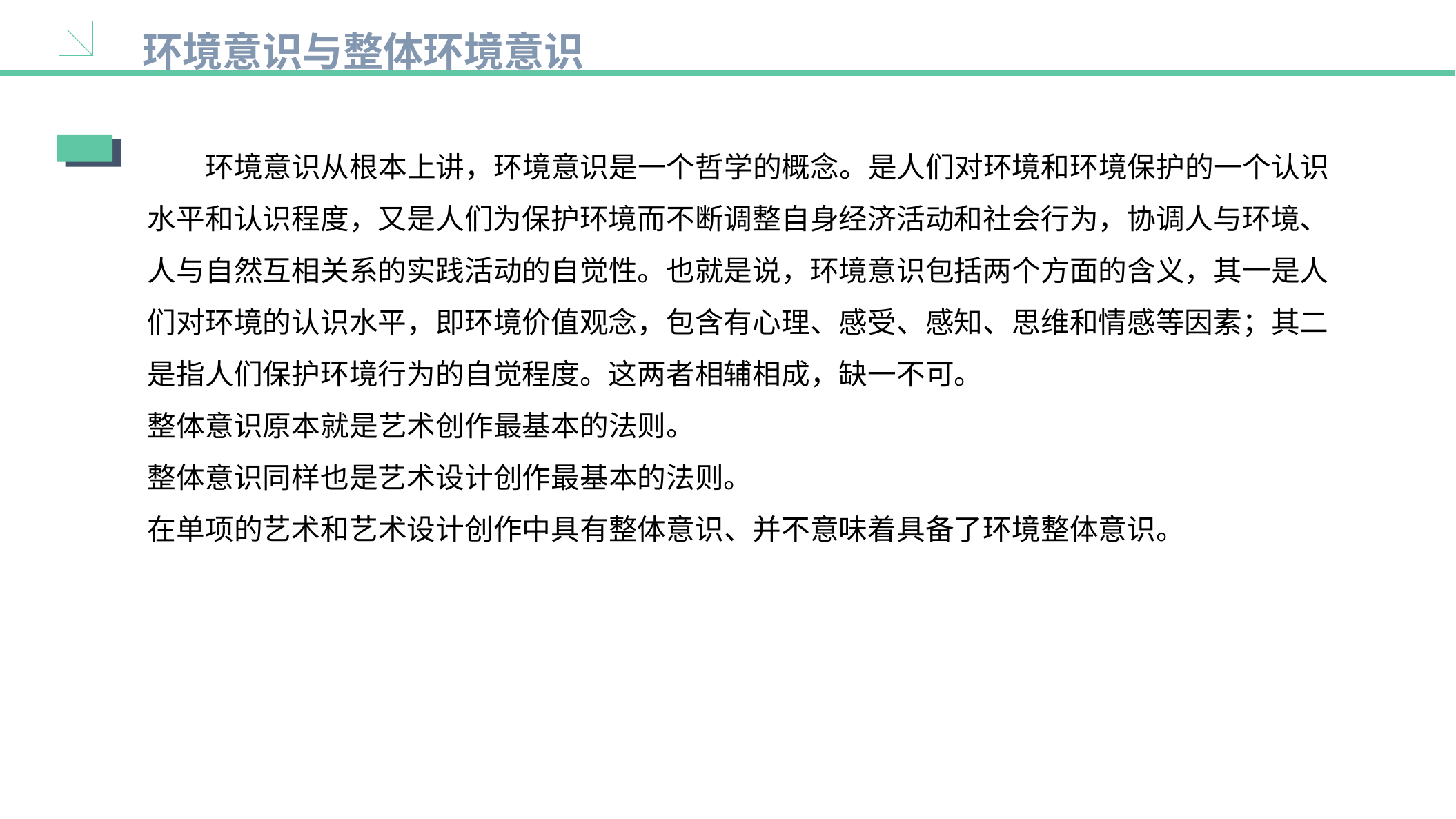

环境意识与整体环境意识

        环境意识从根本上讲，环境意识是一个哲学的概念。是人们对环境和环境保护的一个认识水平和认识程度，又是人们为保护环境而不断调整自身经济活动和社会行为，协调人与环境、人与自然互相关系的实践活动的自觉性。也就是说，环境意识包括两个方面的含义，其一是人们对环境的认识水平，即环境价值观念，包含有心理、感受、感知、思维和情感等因素；其二是指人们保护环境行为的自觉程度。这两者相辅相成，缺一不可。
整体意识原本就是艺术创作最基本的法则。
整体意识同样也是艺术设计创作最基本的法则。
在单项的艺术和艺术设计创作中具有整体意识、并不意味着具备了环境整体意识。